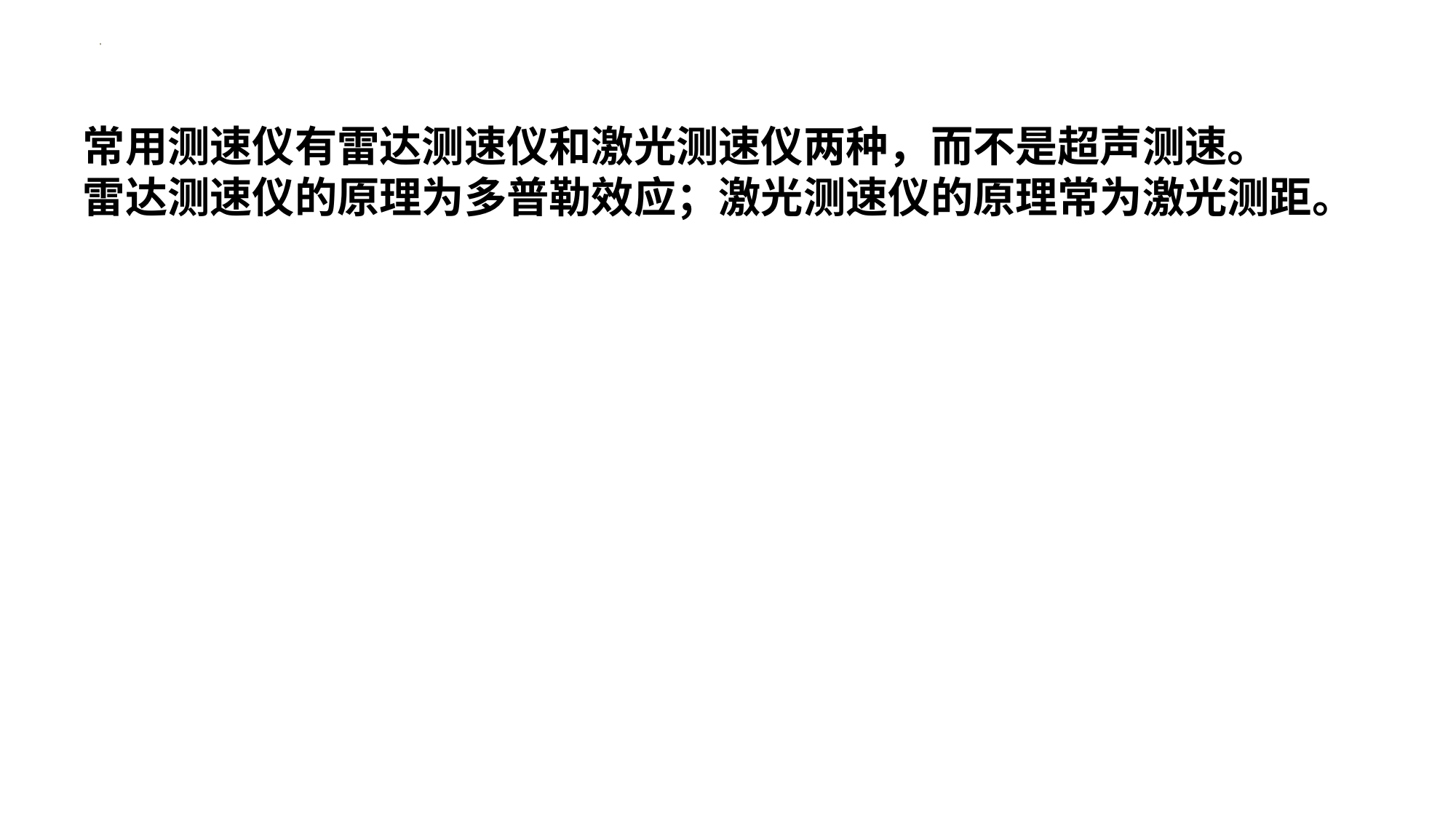

常用测速仪有雷达测速仪和激光测速仪两种，而不是超声测速。
雷达测速仪的原理为多普勒效应；激光测速仪的原理常为激光测距。